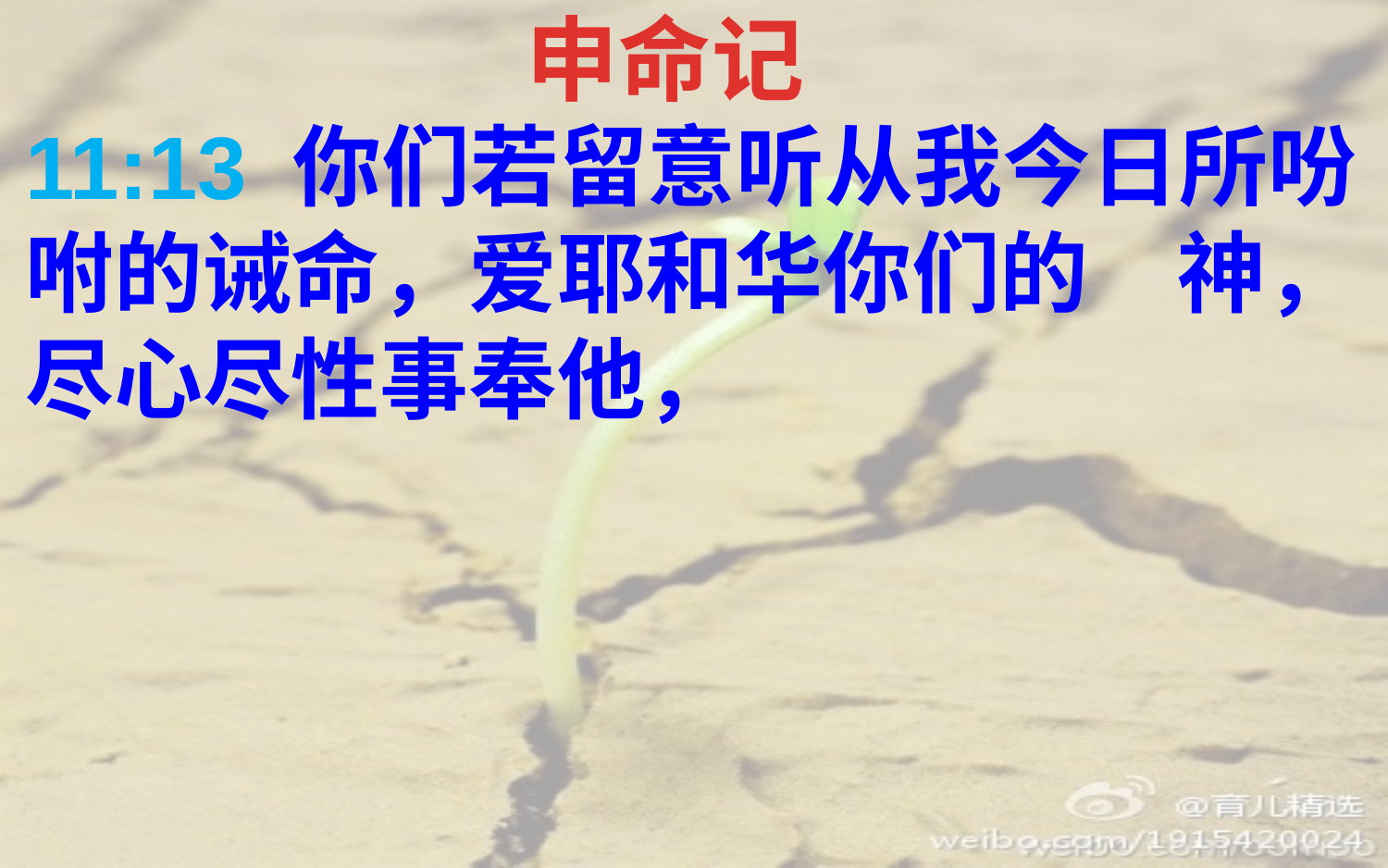

申命记
11:13 你们若留意听从我今日所吩咐的诫命，爱耶和华你们的　神，尽心尽性事奉他，